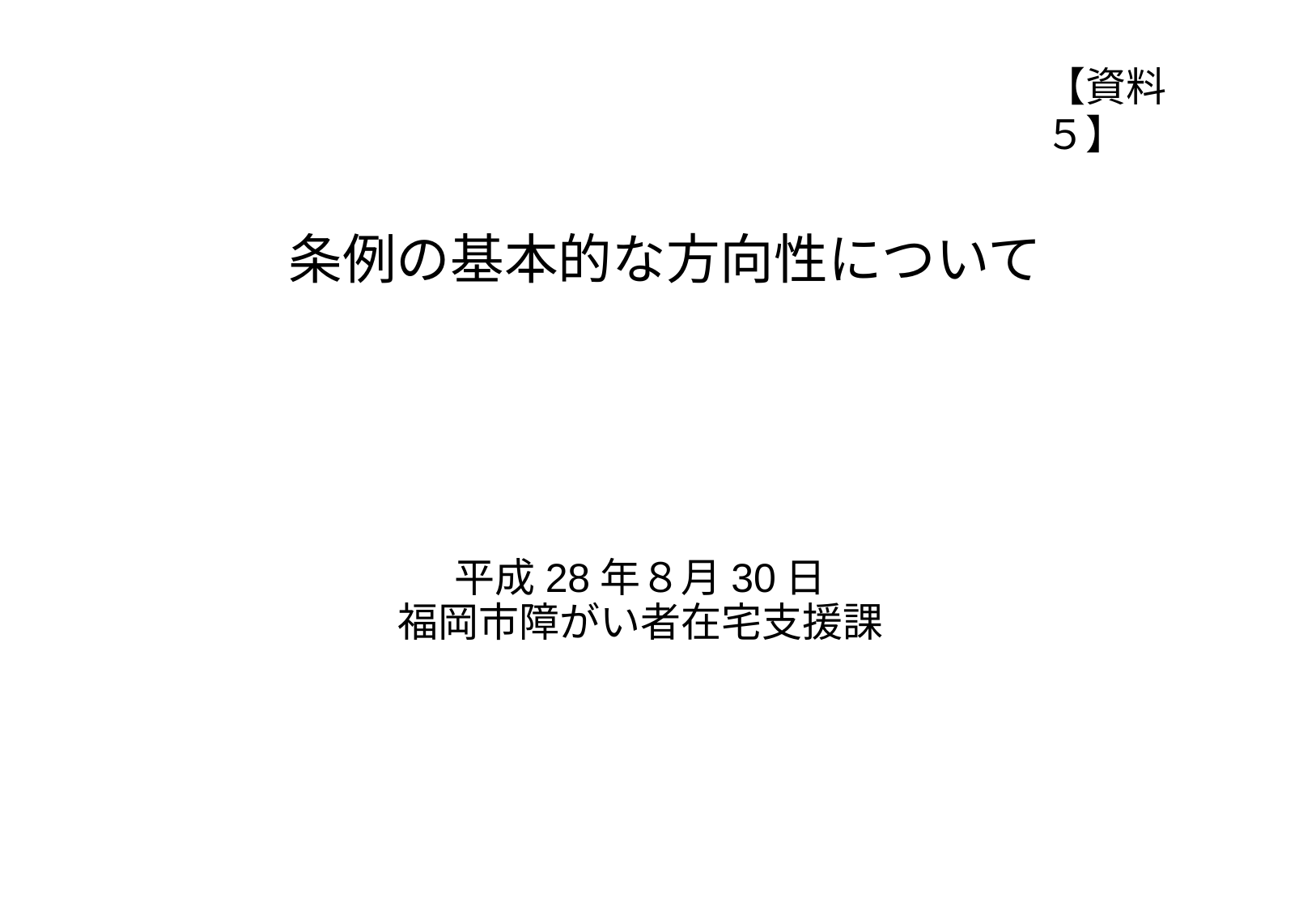

# 【資料５】
条例の基本的な方向性について
平成28年８月30日
福岡市障がい者在宅支援課